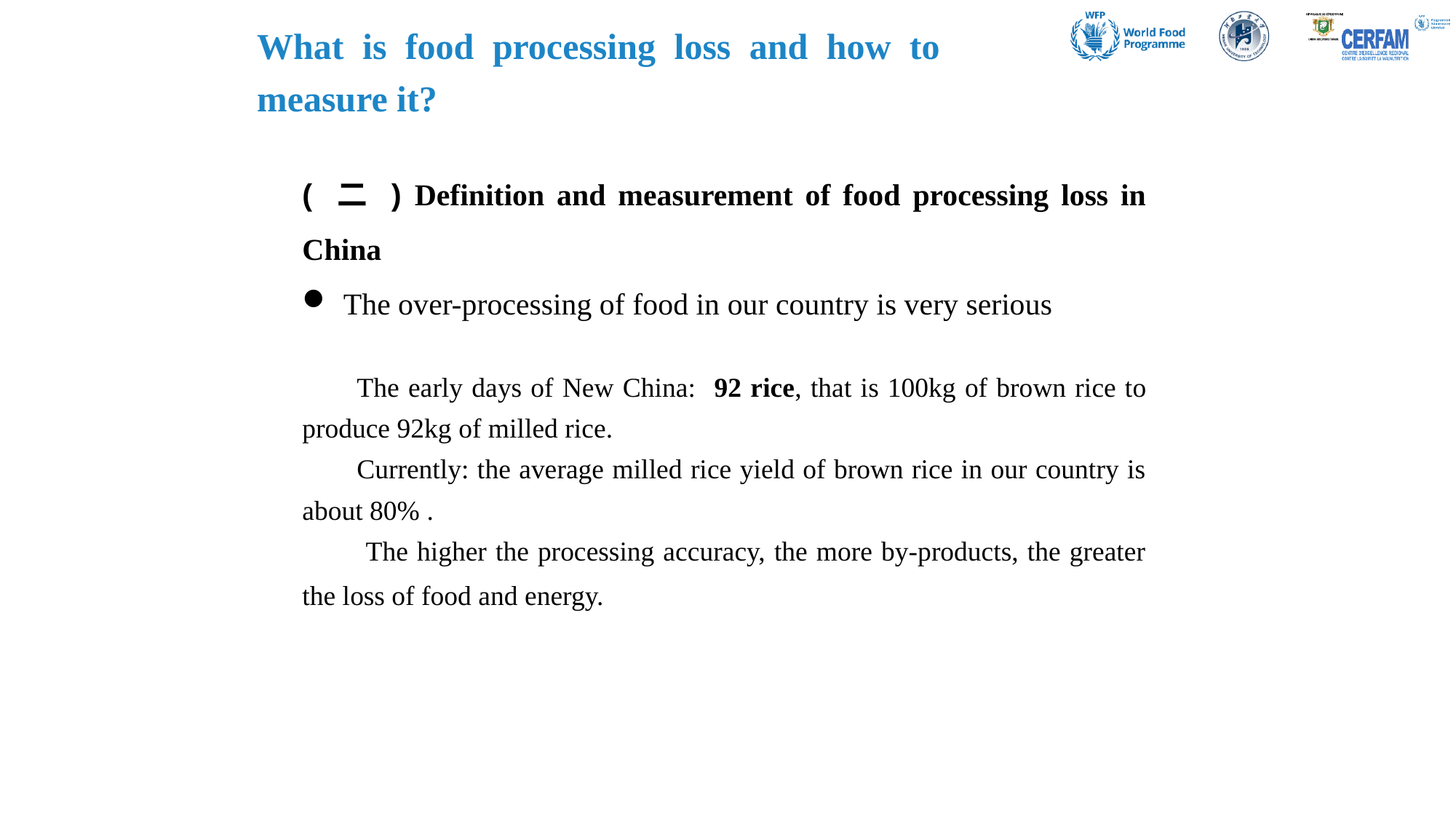

What is food processing loss and how to measure it?
( 二 ) Definition and measurement of food processing loss in China
The over-processing of food in our country is very serious

The early days of New China:  92 rice, that is 100kg of brown rice to produce 92kg of milled rice.
Currently: the average milled rice yield of brown rice in our country is about 80% .
 The higher the processing accuracy, the more by-products, the greater the loss of food and energy.